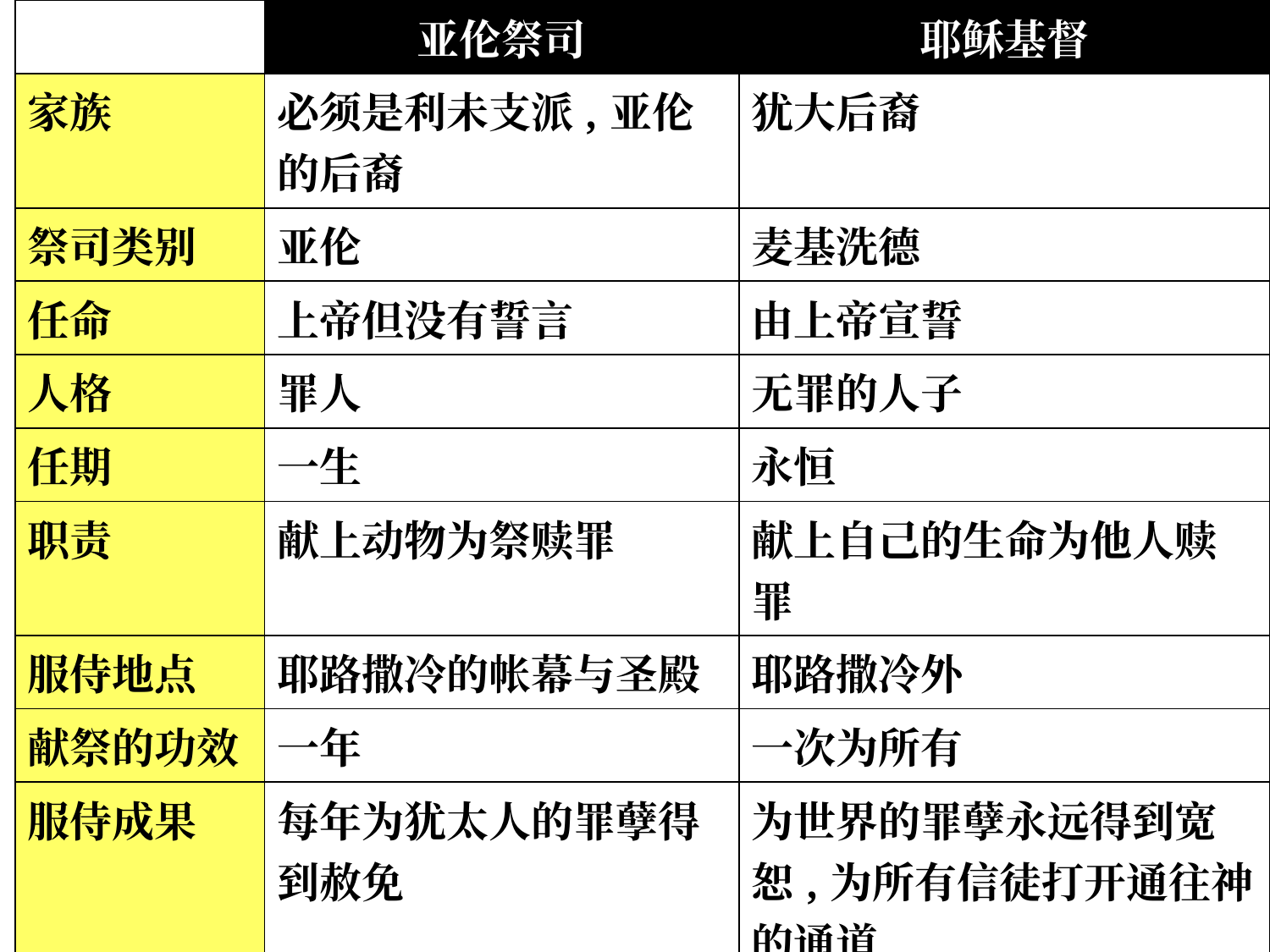

|  | 亚伦祭司 | 耶稣基督 |
| --- | --- | --- |
| 家族 | 必须是利未支派,亚伦的后裔 | 犹大后裔 |
| 祭司类别 | 亚伦 | 麦基洗德 |
| 任命 | 上帝但没有誓言 | 由上帝宣誓 |
| 人格 | 罪人 | 无罪的人子 |
| 任期 | 一生 | 永恒 |
| 职责 | 献上动物为祭赎罪 | 献上自己的生命为他人赎罪 |
| 服侍地点 | 耶路撒冷的帐幕与圣殿 | 耶路撒冷外 |
| 献祭的功效 | 一年 | 一次为所有 |
| 服侍成果 | 每年为犹太人的罪孽得到赦免 | 为世界的罪孽永远得到宽恕,为所有信徒打开通往神的通道 |
| 当前工作 | 无 | 在神的右手代祷 |